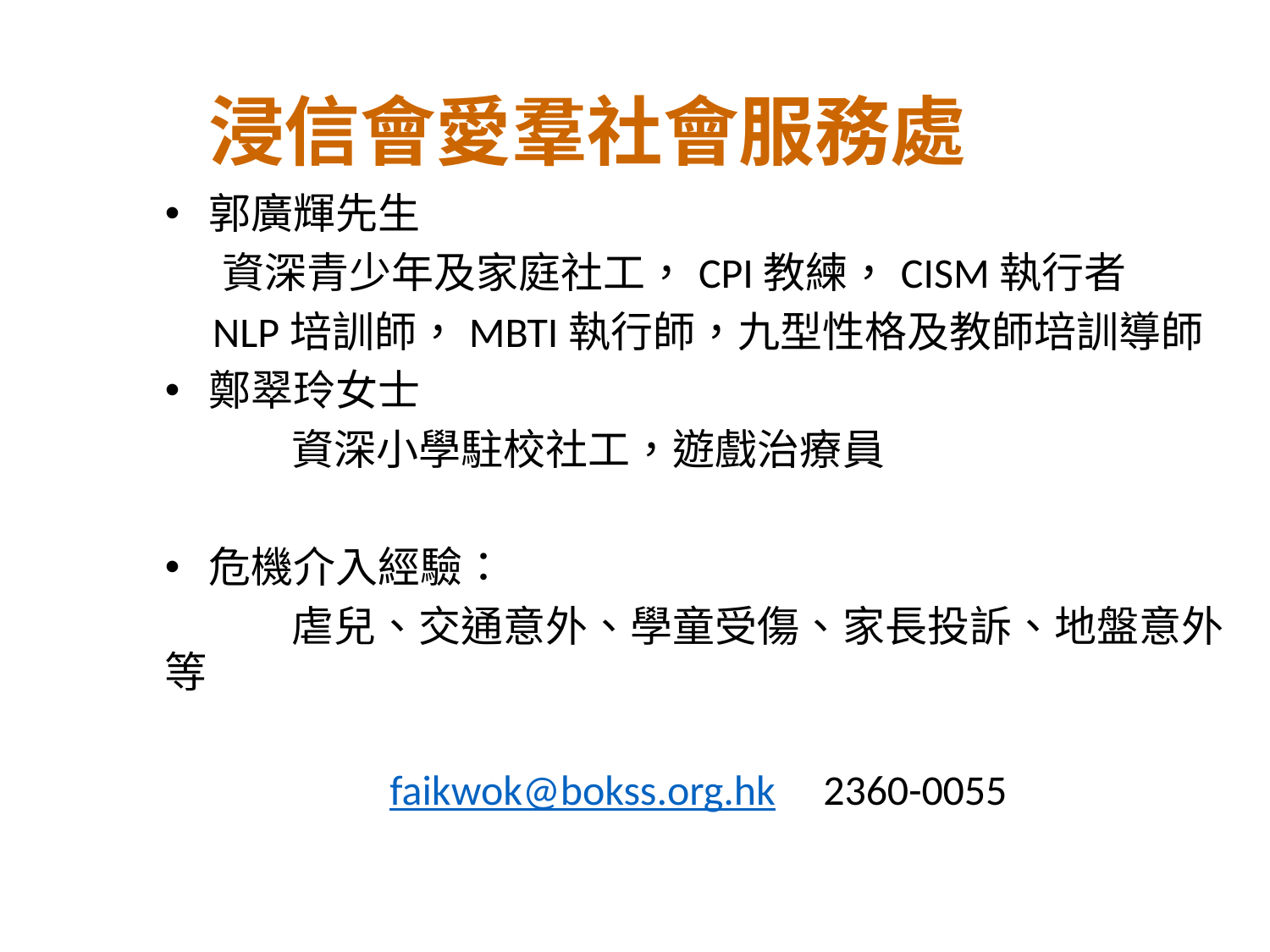

# 浸信會愛羣社會服務處
  郭廣輝先生
     資深青少年及家庭社工，CPI教練，CISM執行者
     NLP培訓師，MBTI執行師，九型性格及教師培訓導師
 鄭翠玲女士
	資深小學駐校社工，遊戲治療員

 危機介入經驗：
	虐兒、交通意外、學童受傷、家長投訴、地盤意外等

faikwok@bokss.org.hk     2360-0055